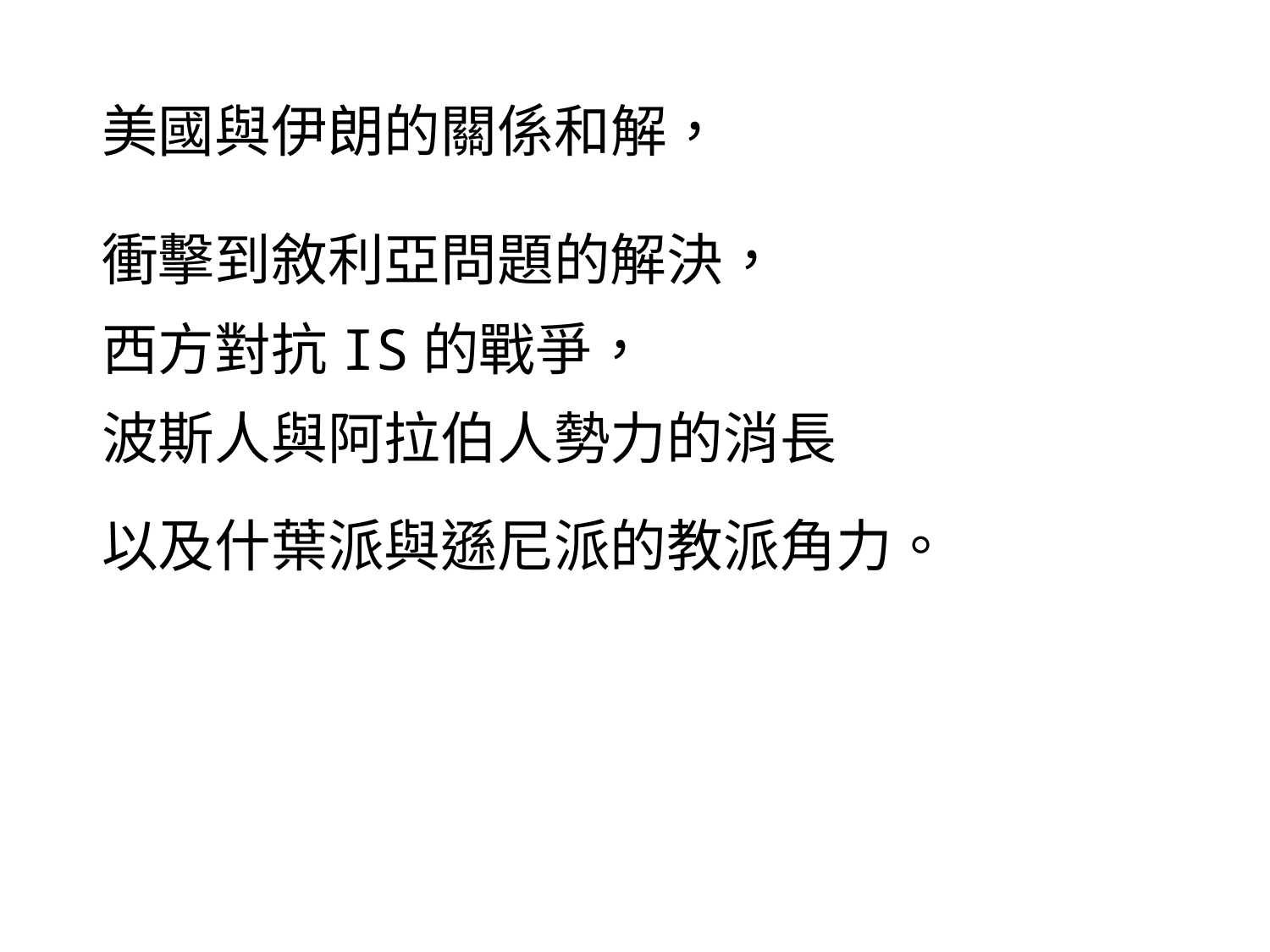

美國與伊朗的關係和解，
衝擊到敘利亞問題的解決，
西方對抗IS的戰爭，
波斯人與阿拉伯人勢力的消長
以及什葉派與遜尼派的教派角力。